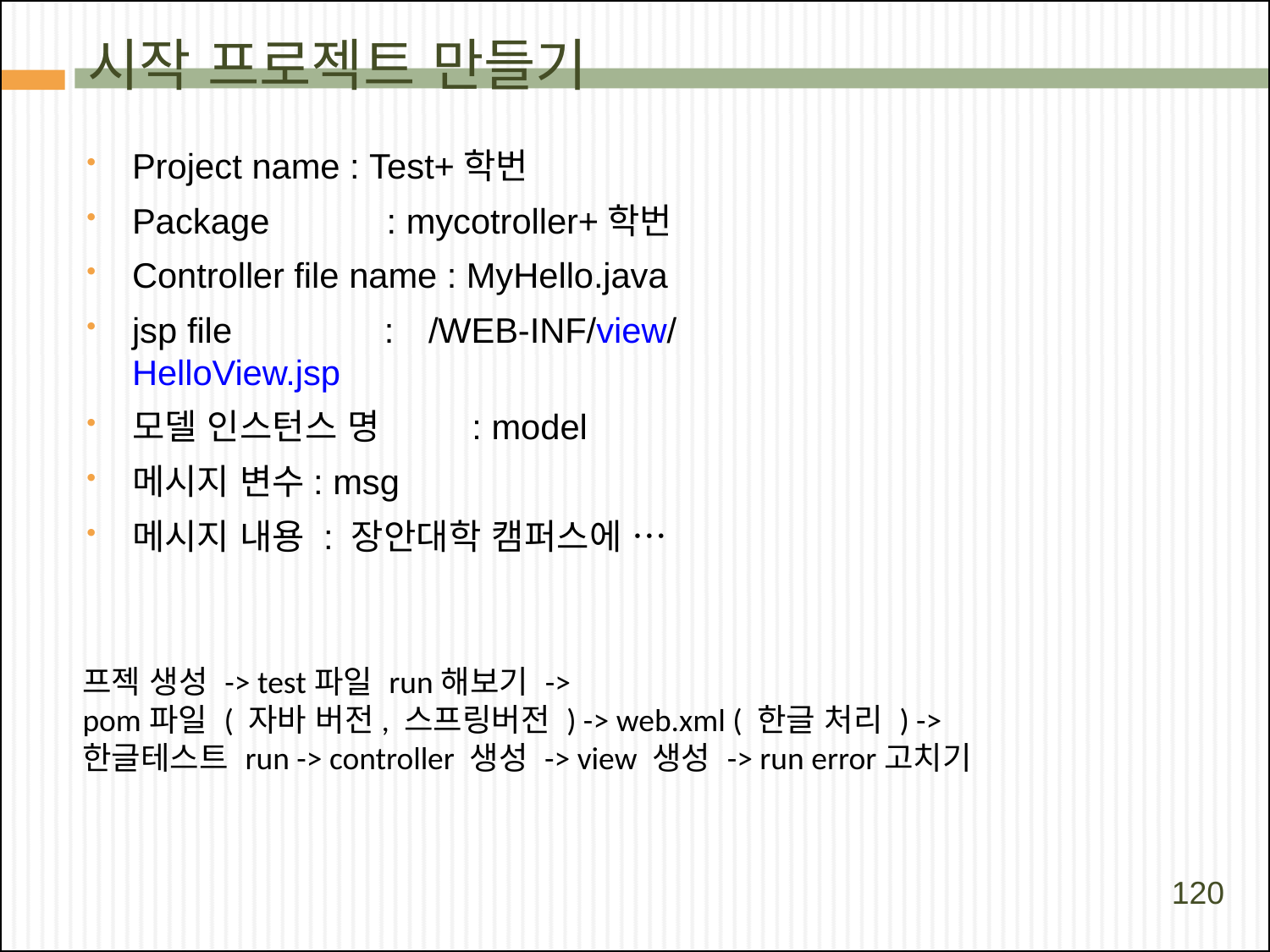

# 시작 프로젝트 만들기

Project name : Test+학번
Package	: mycotroller+학번
Controller file name : MyHello.java
jsp file	:	/WEB-INF/view/HelloView.jsp
모델 인스턴스 명	: model
메시지 변수: msg
메시지 내용 : 장안대학 캠퍼스에 …
프젝 생성 -> test파일 run해보기 ->
pom파일 ( 자바 버전, 스프링버전 ) -> web.xml ( 한글 처리 ) ->
한글테스트 run -> controller 생성 -> view 생성 -> run error고치기
120